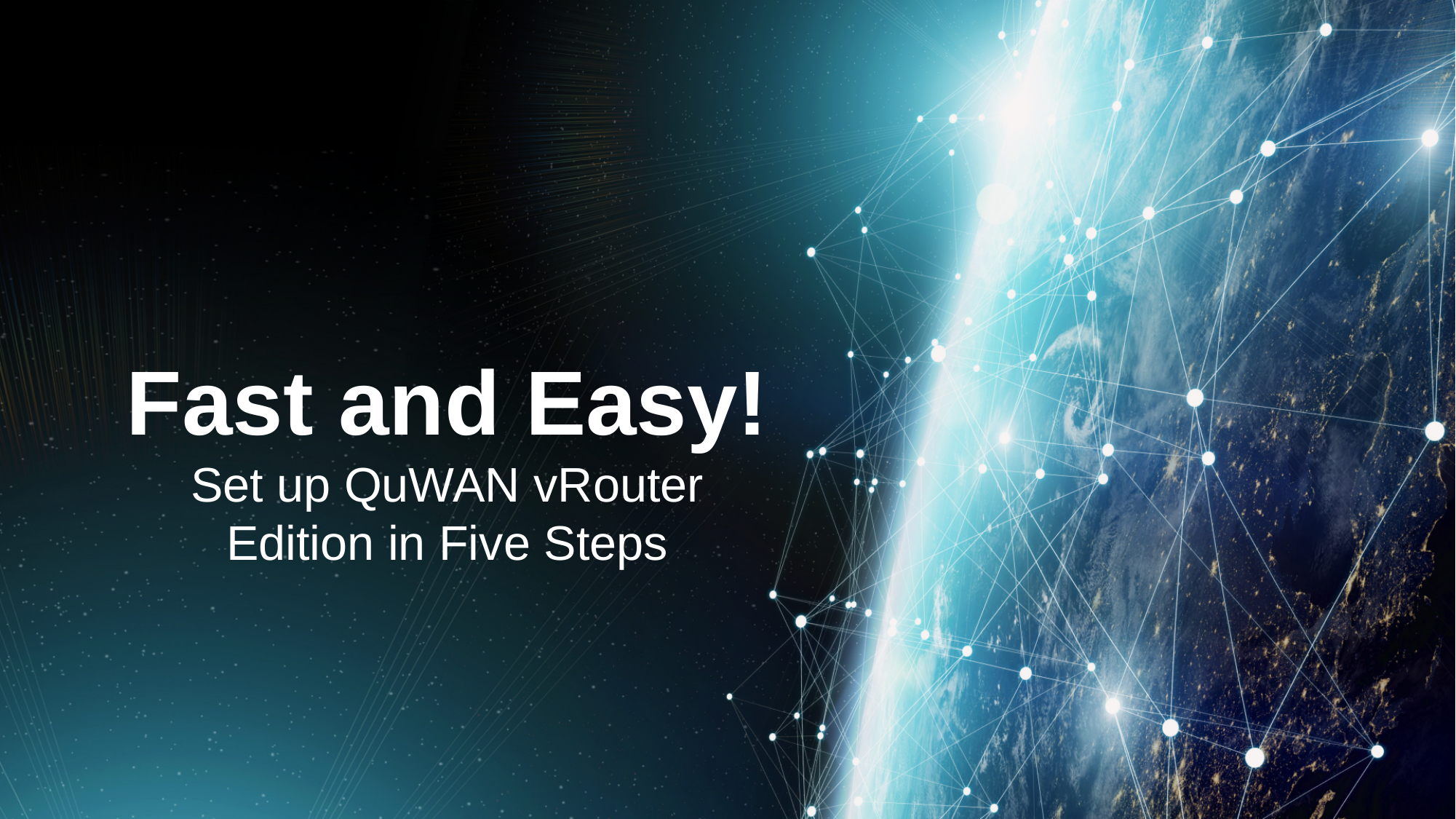

# Fast and Easy! Set up QuWAN vRouter Edition in Five Steps
超簡單快速啟用四步驟